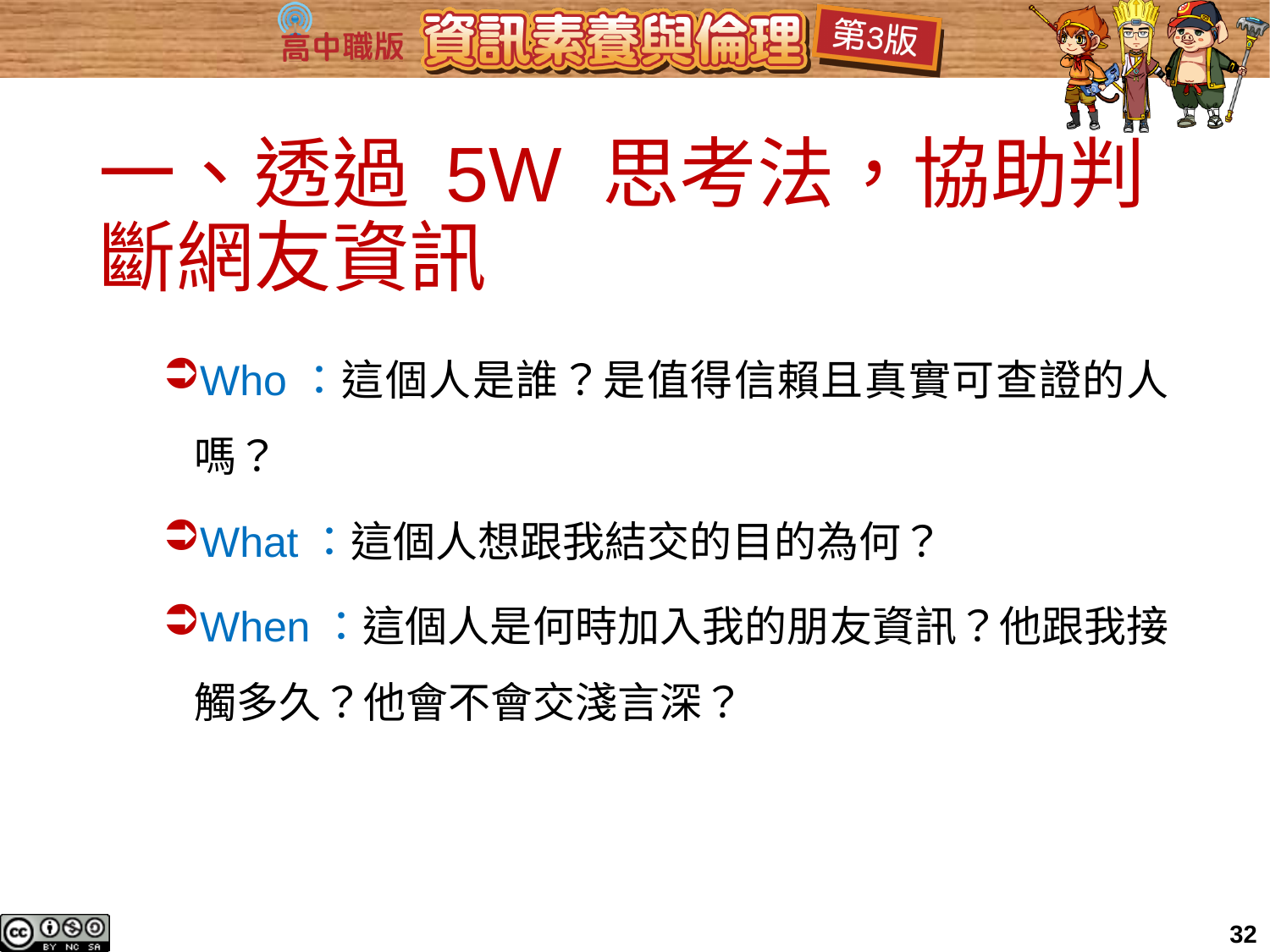

# 一、透過 5W 思考法，協助判斷網友資訊
Who：這個人是誰？是值得信賴且真實可查證的人嗎？
What：這個人想跟我結交的目的為何？
When：這個人是何時加入我的朋友資訊？他跟我接觸多久？他會不會交淺言深？

32